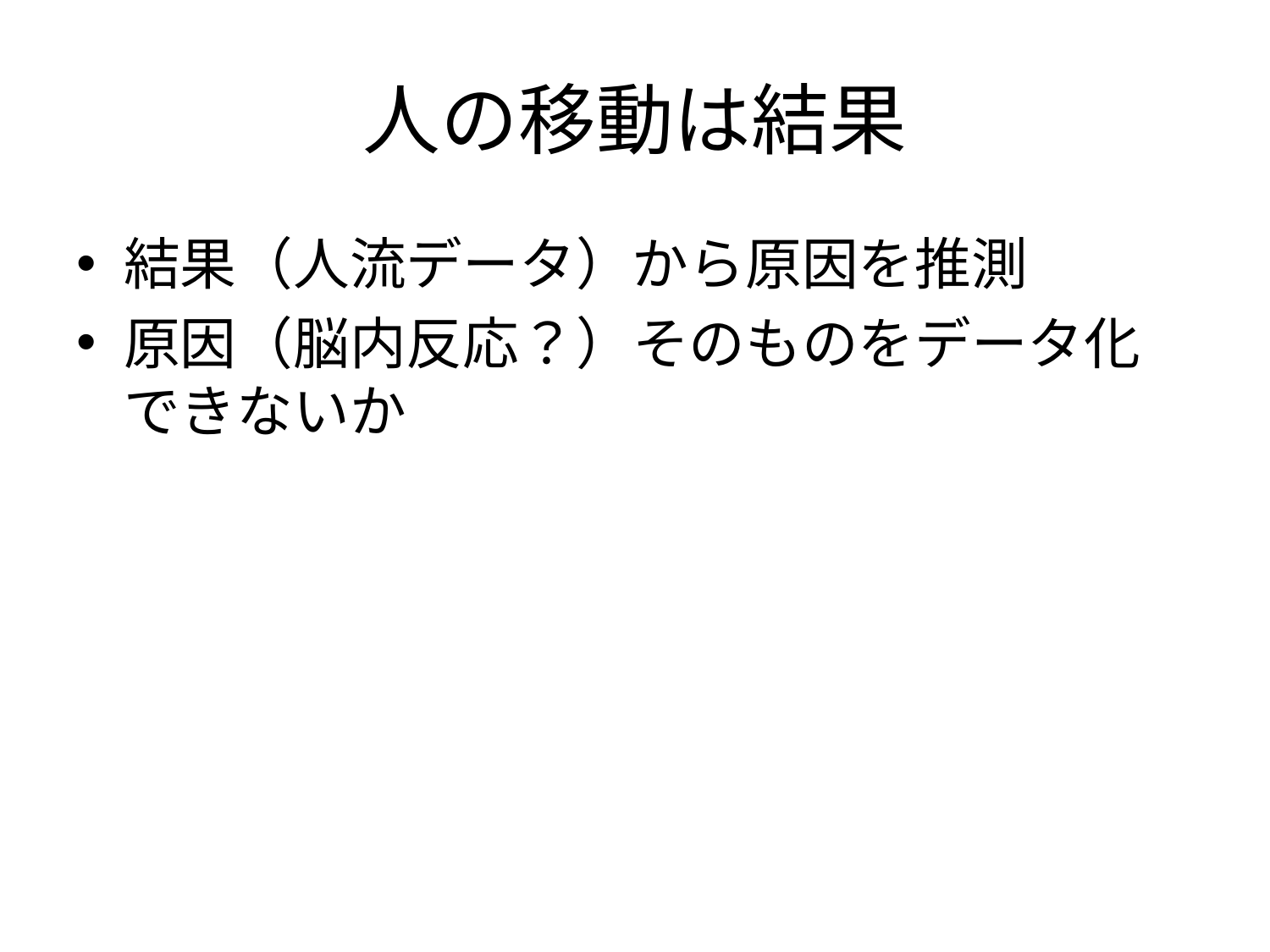

# 人の移動は結果
結果（人流データ）から原因を推測
原因（脳内反応？）そのものをデータ化できないか